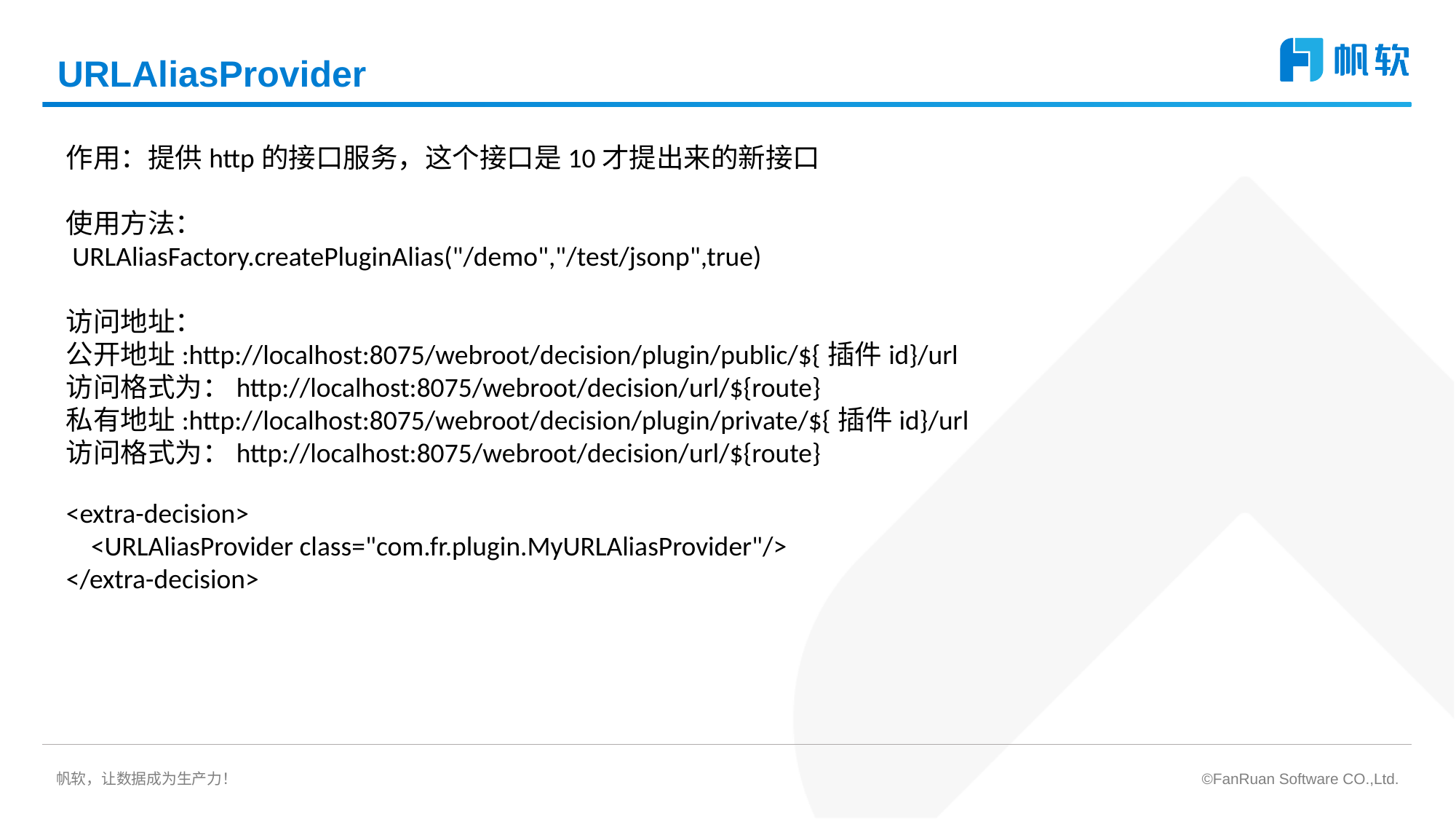

# URLAliasProvider
作用：提供http的接口服务，这个接口是10才提出来的新接口

使用方法：
 URLAliasFactory.createPluginAlias("/demo","/test/jsonp",true)

访问地址：
公开地址:http://localhost:8075/webroot/decision/plugin/public/${插件id}/url
访问格式为：http://localhost:8075/webroot/decision/url/${route}
私有地址:http://localhost:8075/webroot/decision/plugin/private/${插件id}/url
访问格式为：http://localhost:8075/webroot/decision/url/${route}
<extra-decision>
    <URLAliasProvider class="com.fr.plugin.MyURLAliasProvider"/>
</extra-decision>